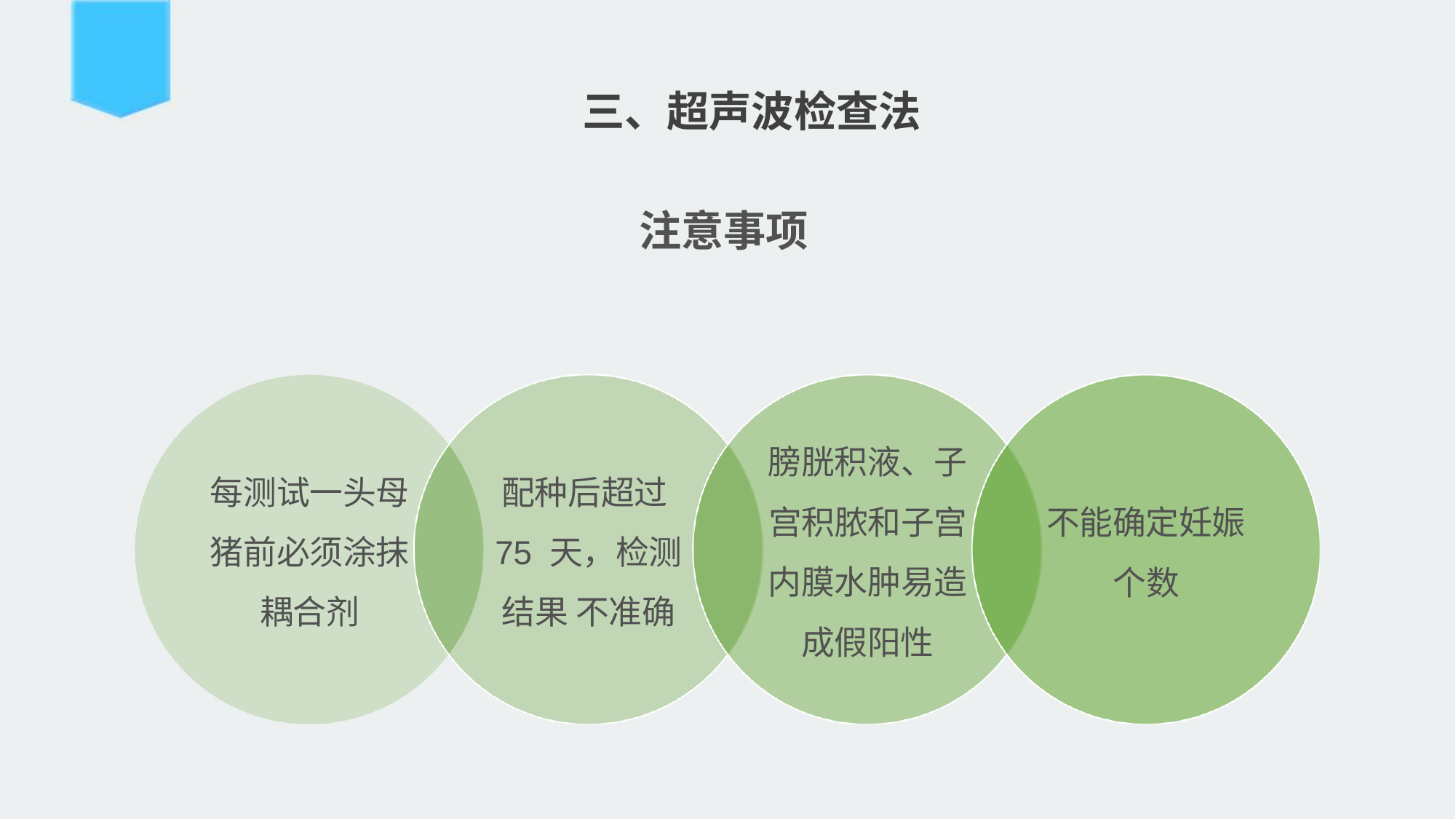

三、超声波检查法
注意事项

膀胱积液、子 宫积脓和子宫 内膜水肿易造 成假阳性
每测试一头母 猪前必须涂抹 耦合剂
配种后超过75 天，检测结果 不准确
不能确定妊娠
个数